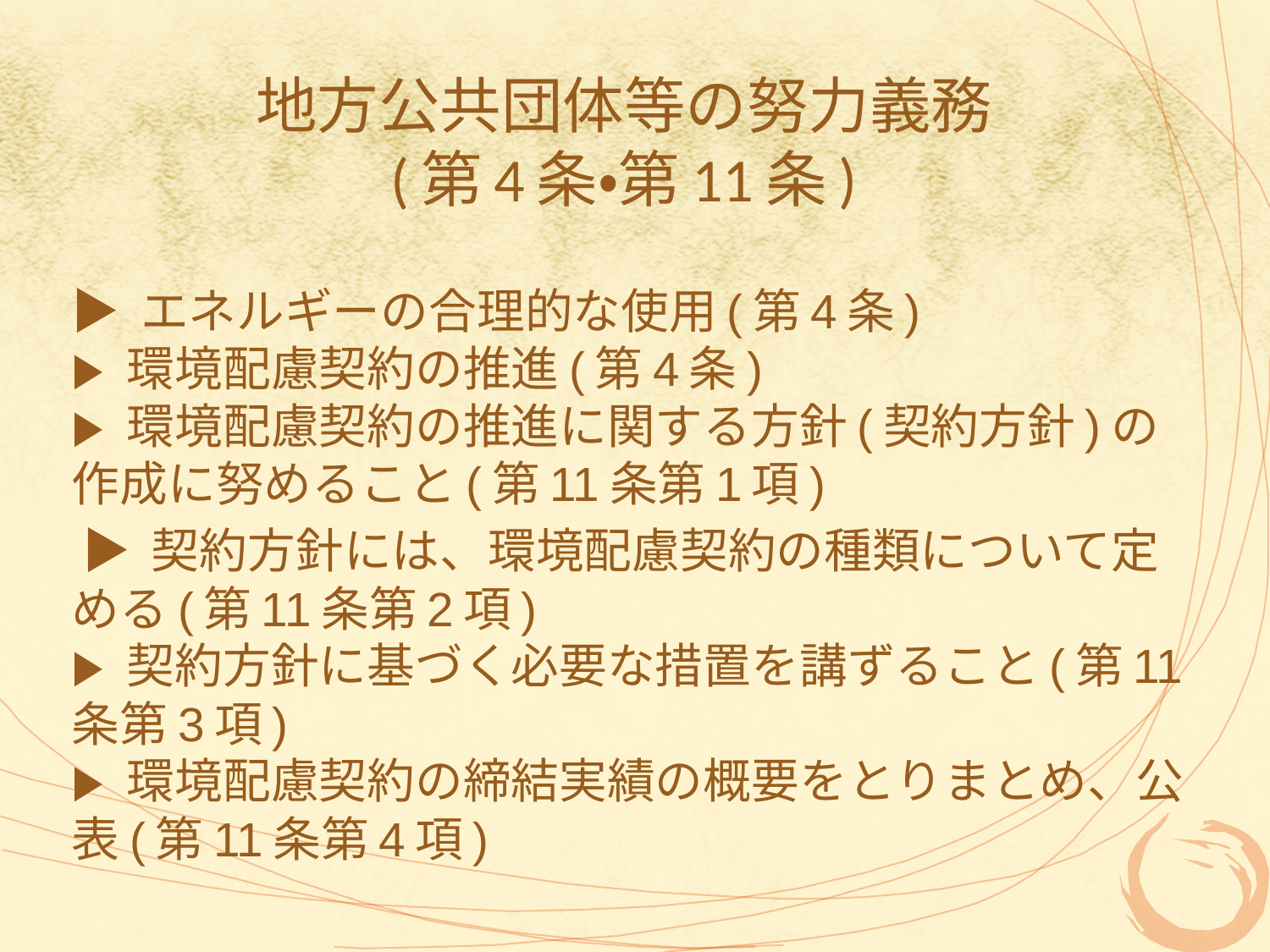

# 地方公共団体等の努力義務 (第4条・第11条)
▶ エネルギーの合理的な使用(第4条)
▶ 環境配慮契約の推進(第4条)
▶ 環境配慮契約の推進に関する方針(契約方針)の作成に努めること(第11条第1項)
 ▶ 契約方針には、環境配慮契約の種類について定める(第11条第2項)
▶ 契約方針に基づく必要な措置を講ずること(第11条第3項)
▶ 環境配慮契約の締結実績の概要をとりまとめ、公表(第11条第4項)